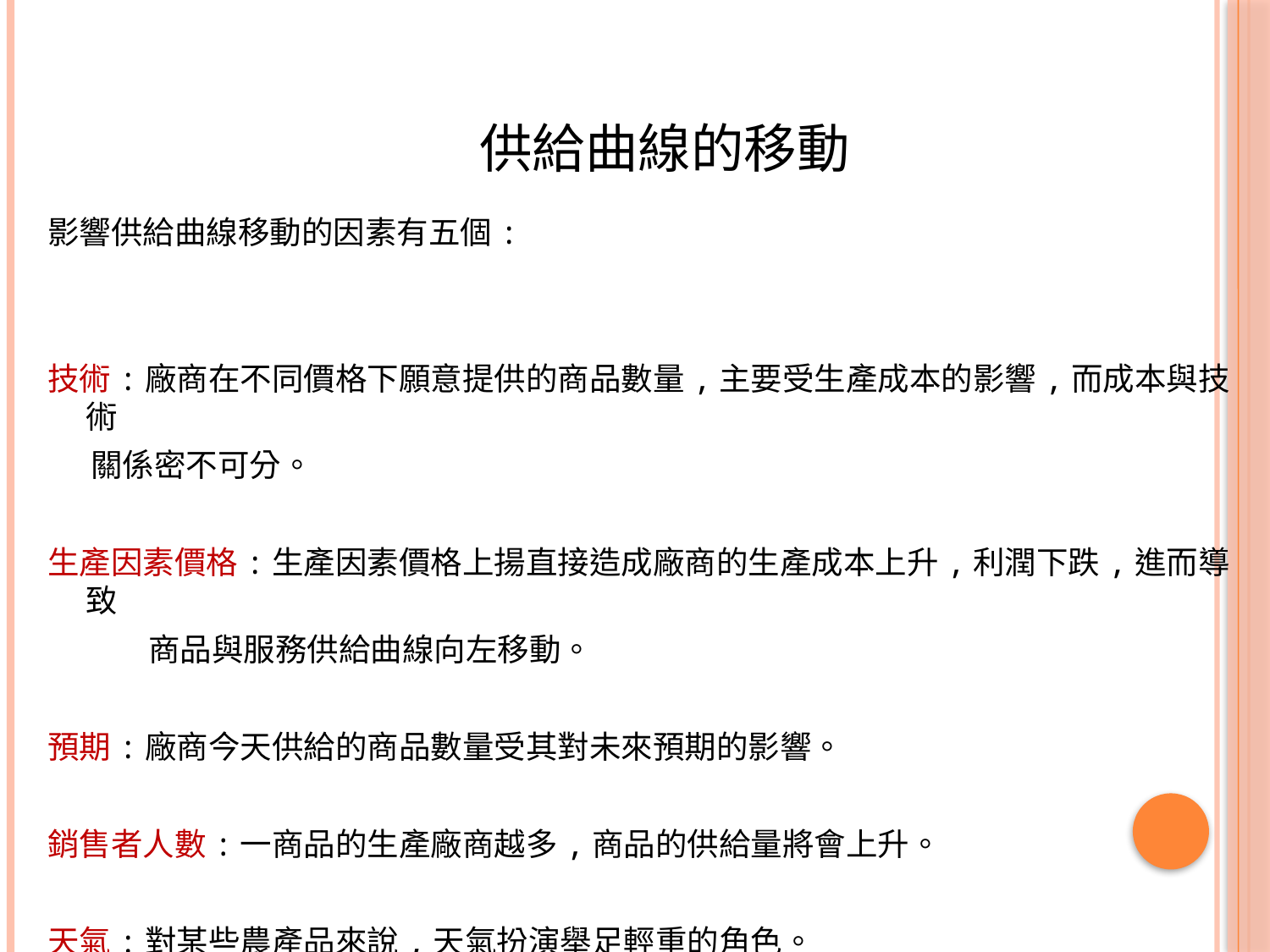

# 供給曲線的移動
影響供給曲線移動的因素有五個:

技術:廠商在不同價格下願意提供的商品數量,主要受生產成本的影響,而成本與技術
     關係密不可分。

生產因素價格:生產因素價格上揚直接造成廠商的生產成本上升,利潤下跌,進而導致
             商品與服務供給曲線向左移動。

預期:廠商今天供給的商品數量受其對未來預期的影響。

銷售者人數:一商品的生產廠商越多,商品的供給量將會上升。

天氣:對某些農產品來說,天氣扮演舉足輕重的角色。